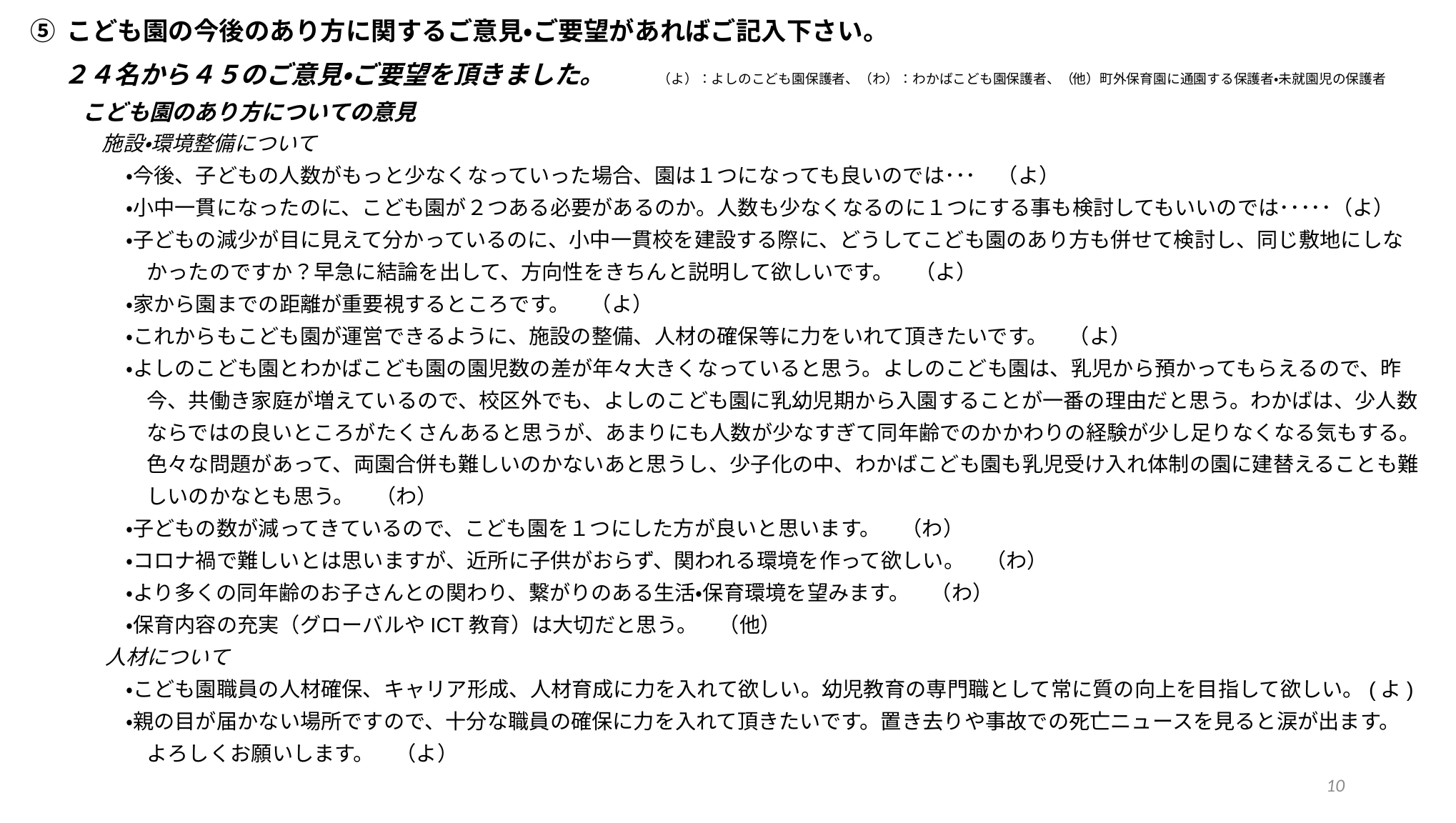

⑤ こども園の今後のあり方に関するご意見・ご要望があればご記入下さい。
２４名から４５のご意見・ご要望を頂きました。　　　（よ）：よしのこども園保護者、（わ）：わかばこども園保護者、（他）町外保育園に通園する保護者・未就園児の保護者

　こども園のあり方についての意見

　　施設・環境整備について

　　　・今後、子どもの人数がもっと少なくなっていった場合、園は１つになっても良いのでは･･･　（よ）

　　　・小中一貫になったのに、こども園が２つある必要があるのか。人数も少なくなるのに１つにする事も検討してもいいのでは･････（よ）

　　　・子どもの減少が目に見えて分かっているのに、小中一貫校を建設する際に、どうしてこども園のあり方も併せて検討し、同じ敷地にしな

　　　　かったのですか？早急に結論を出して、方向性をきちんと説明して欲しいです。　（よ）

　　　・家から園までの距離が重要視するところです。　（よ）

　　　・これからもこども園が運営できるように、施設の整備、人材の確保等に力をいれて頂きたいです。　（よ）

　　　・よしのこども園とわかばこども園の園児数の差が年々大きくなっていると思う。よしのこども園は、乳児から預かってもらえるので、昨

　　　　今、共働き家庭が増えているので、校区外でも、よしのこども園に乳幼児期から入園することが一番の理由だと思う。わかばは、少人数

　　　　ならではの良いところがたくさんあると思うが、あまりにも人数が少なすぎて同年齢でのかかわりの経験が少し足りなくなる気もする。

　　　　色々な問題があって、両園合併も難しいのかないあと思うし、少子化の中、わかばこども園も乳児受け入れ体制の園に建替えることも難

　　　　しいのかなとも思う。　（わ）

　　　・子どもの数が減ってきているので、こども園を１つにした方が良いと思います。　（わ）

　　　・コロナ禍で難しいとは思いますが、近所に子供がおらず、関われる環境を作って欲しい。　（わ）

　　　・より多くの同年齢のお子さんとの関わり、繋がりのある生活・保育環境を望みます。　（わ）

　　　・保育内容の充実（グローバルやICT教育）は大切だと思う。　（他）

　　人材について

　　　・こども園職員の人材確保、キャリア形成、人材育成に力を入れて欲しい。幼児教育の専門職として常に質の向上を目指して欲しい。(よ)

　　　・親の目が届かない場所ですので、十分な職員の確保に力を入れて頂きたいです。置き去りや事故での死亡ニュースを見ると涙が出ます。

　　　　よろしくお願いします。　（よ）

連携
10